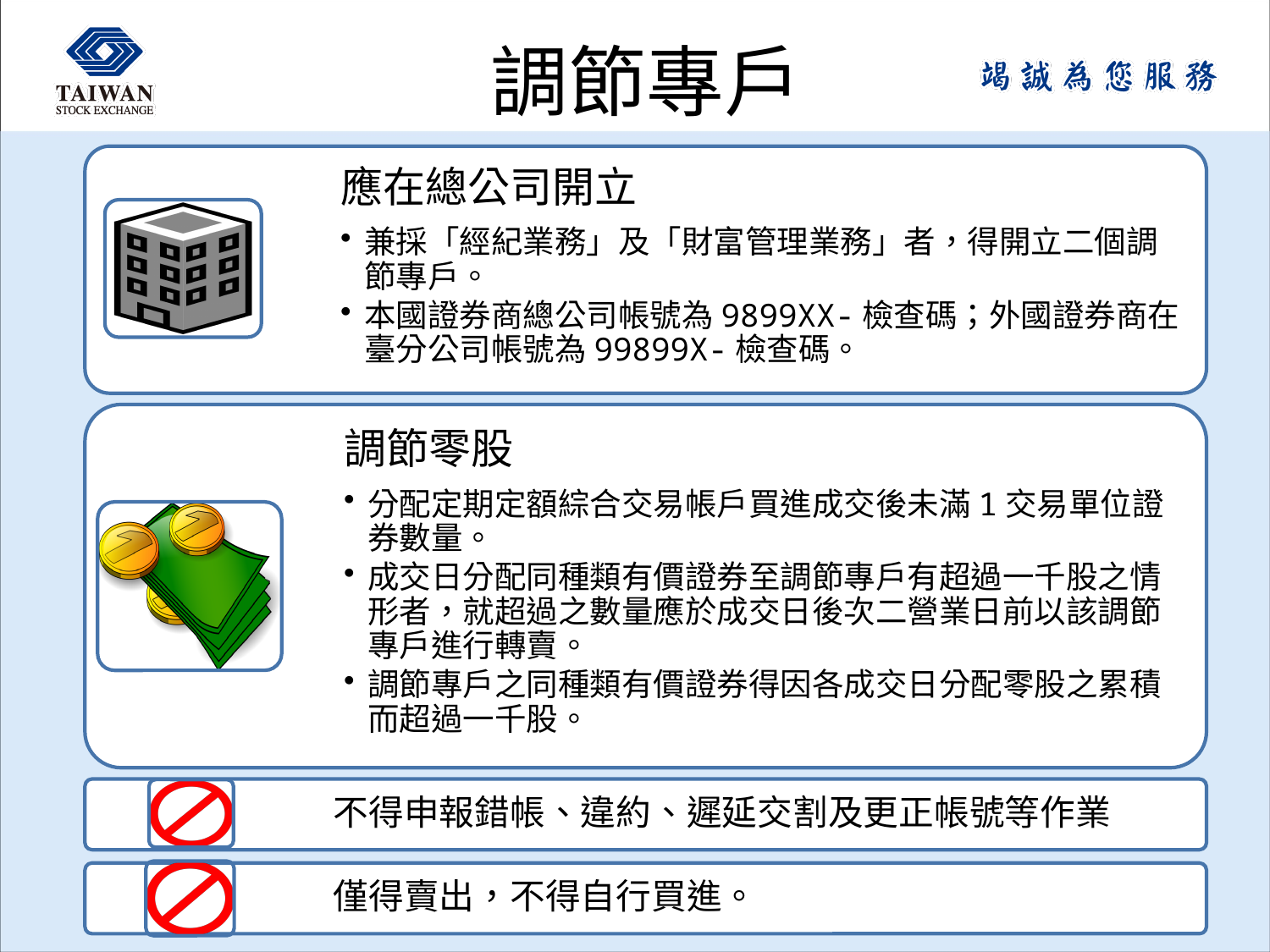

# 調節專戶
應在總公司開立
兼採「經紀業務」及「財富管理業務」者，得開立二個調節專戶。
本國證券商總公司帳號為9899XX-檢查碼；外國證券商在臺分公司帳號為99899X-檢查碼。
調節零股
分配定期定額綜合交易帳戶買進成交後未滿1交易單位證券數量。
成交日分配同種類有價證券至調節專戶有超過一千股之情形者，就超過之數量應於成交日後次二營業日前以該調節專戶進行轉賣。
調節專戶之同種類有價證券得因各成交日分配零股之累積而超過一千股。
不得申報錯帳、違約、遲延交割及更正帳號等作業
僅得賣出，不得自行買進。